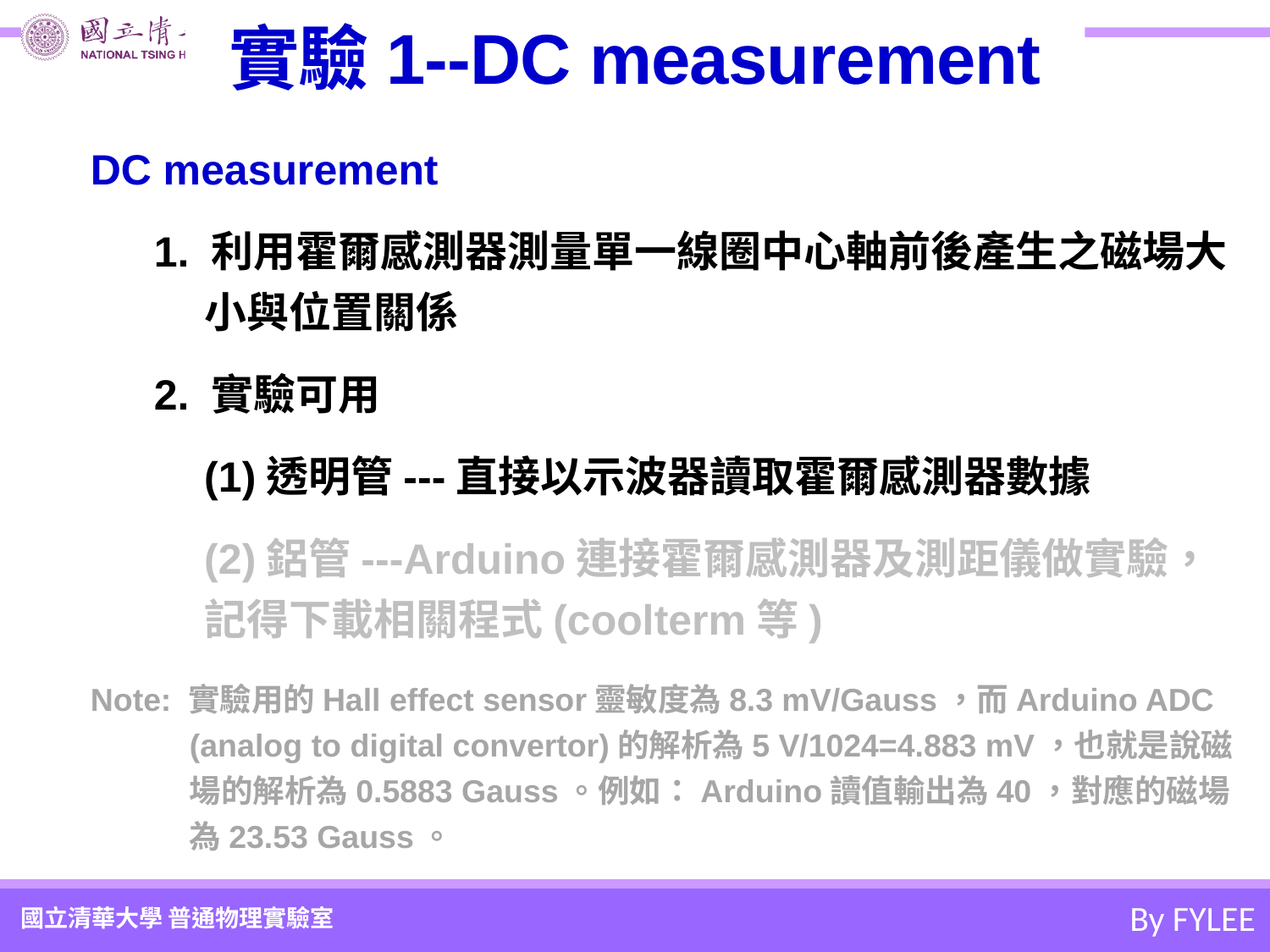

# 實驗1--DC measurement
DC measurement
1. 利用霍爾感測器測量單一線圈中心軸前後產生之磁場大小與位置關係
2. 實驗可用
	(1)透明管---直接以示波器讀取霍爾感測器數據
	(2)鋁管---Arduino連接霍爾感測器及測距儀做實驗，記得下載相關程式(coolterm等)
Note: 實驗用的Hall effect sensor靈敏度為8.3 mV/Gauss，而Arduino ADC (analog to digital convertor)的解析為5 V/1024=4.883 mV，也就是說磁場的解析為0.5883 Gauss。例如：Arduino讀值輸出為40，對應的磁場為23.53 Gauss。